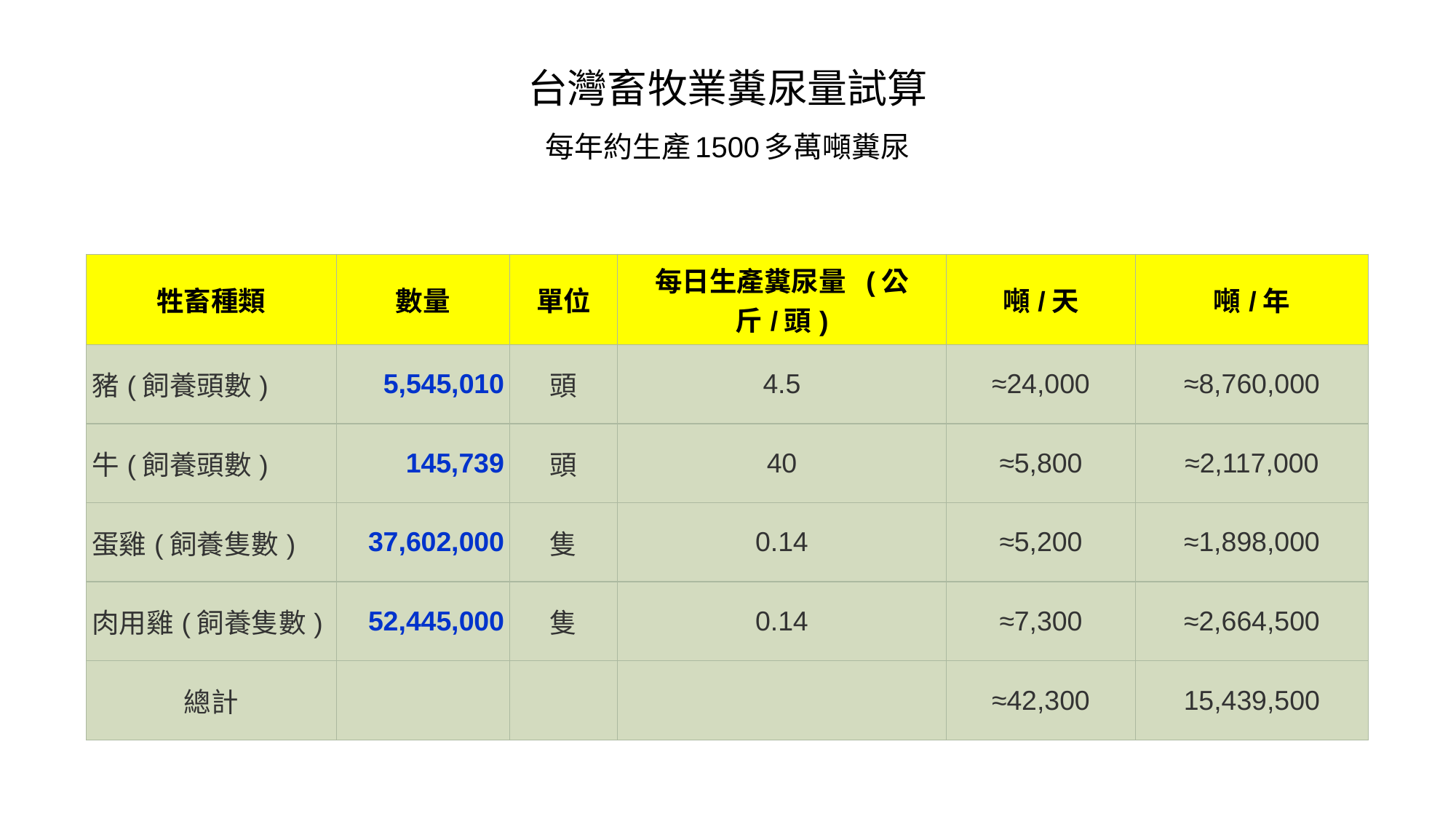

# 台灣畜牧業糞尿量試算 每年約生產1500多萬噸糞尿
| 牲畜種類 | 數量 | 單位 | 每日生產糞尿量 (公斤/頭) | 噸/天 | 噸/年 |
| --- | --- | --- | --- | --- | --- |
| 豬(飼養頭數) | 5,545,010 | 頭 | 4.5 | ≈24,000 | ≈8,760,000 |
| 牛(飼養頭數) | 145,739 | 頭 | 40 | ≈5,800 | ≈2,117,000 |
| 蛋雞(飼養隻數) | 37,602,000 | 隻 | 0.14 | ≈5,200 | ≈1,898,000 |
| 肉用雞(飼養隻數) | 52,445,000 | 隻 | 0.14 | ≈7,300 | ≈2,664,500 |
| 總計 |  |  |  | ≈42,300 | 15,439,500 |